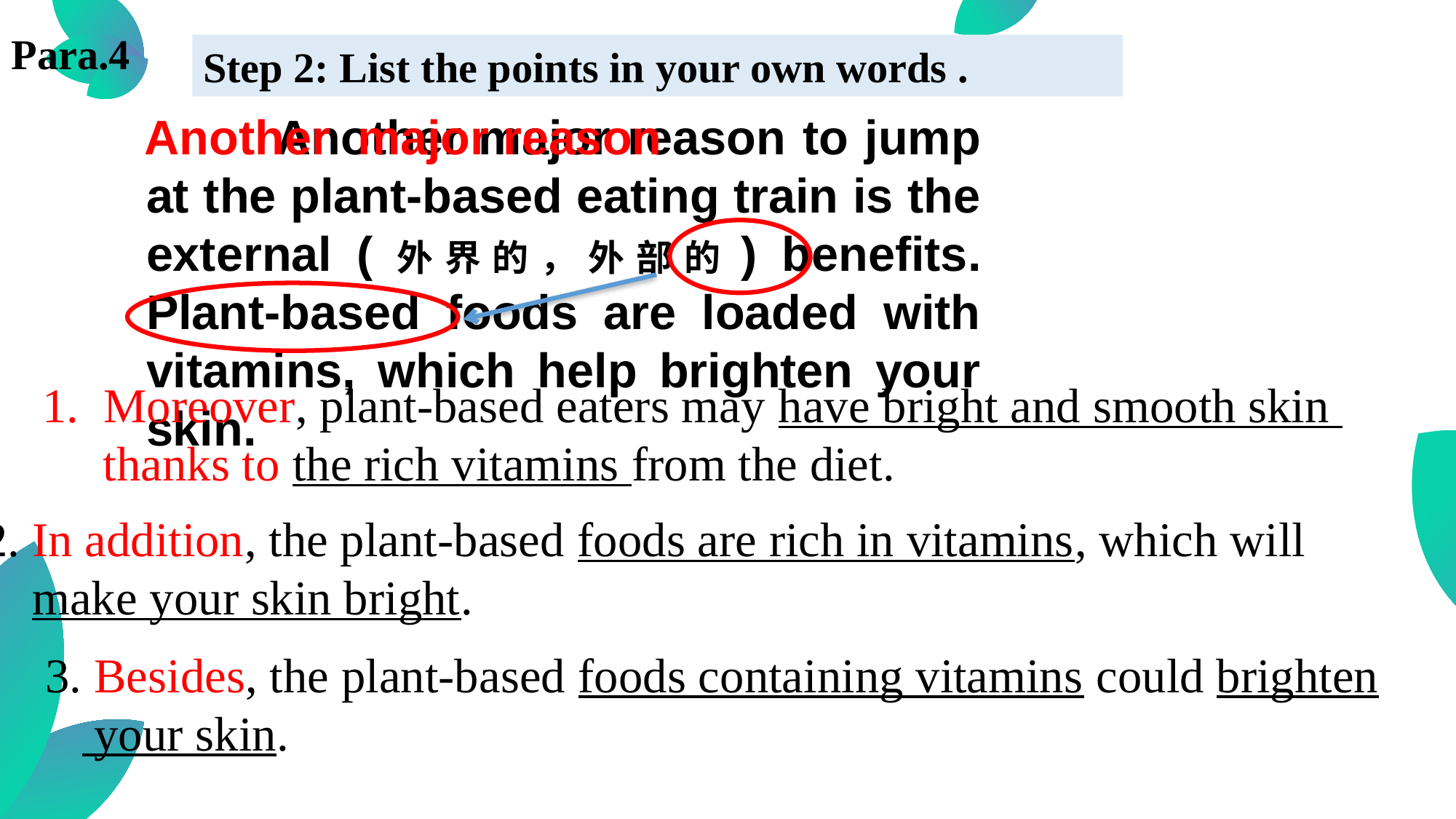

Para.4
Step 2: List the points in your own words .
Another  major reason
        Another major reason to jump at the plant-based eating train is the external (外界的，外部的) benefits. Plant-based foods are loaded with vitamins, which help brighten your skin.

Moreover, plant-based eaters may have bright and smooth skin
     thanks to the rich vitamins from the diet.

2. In addition, the plant-based foods are rich in vitamins, which will
    make your skin bright.

3. Besides, the plant-based foods containing vitamins could brighten
    your skin.